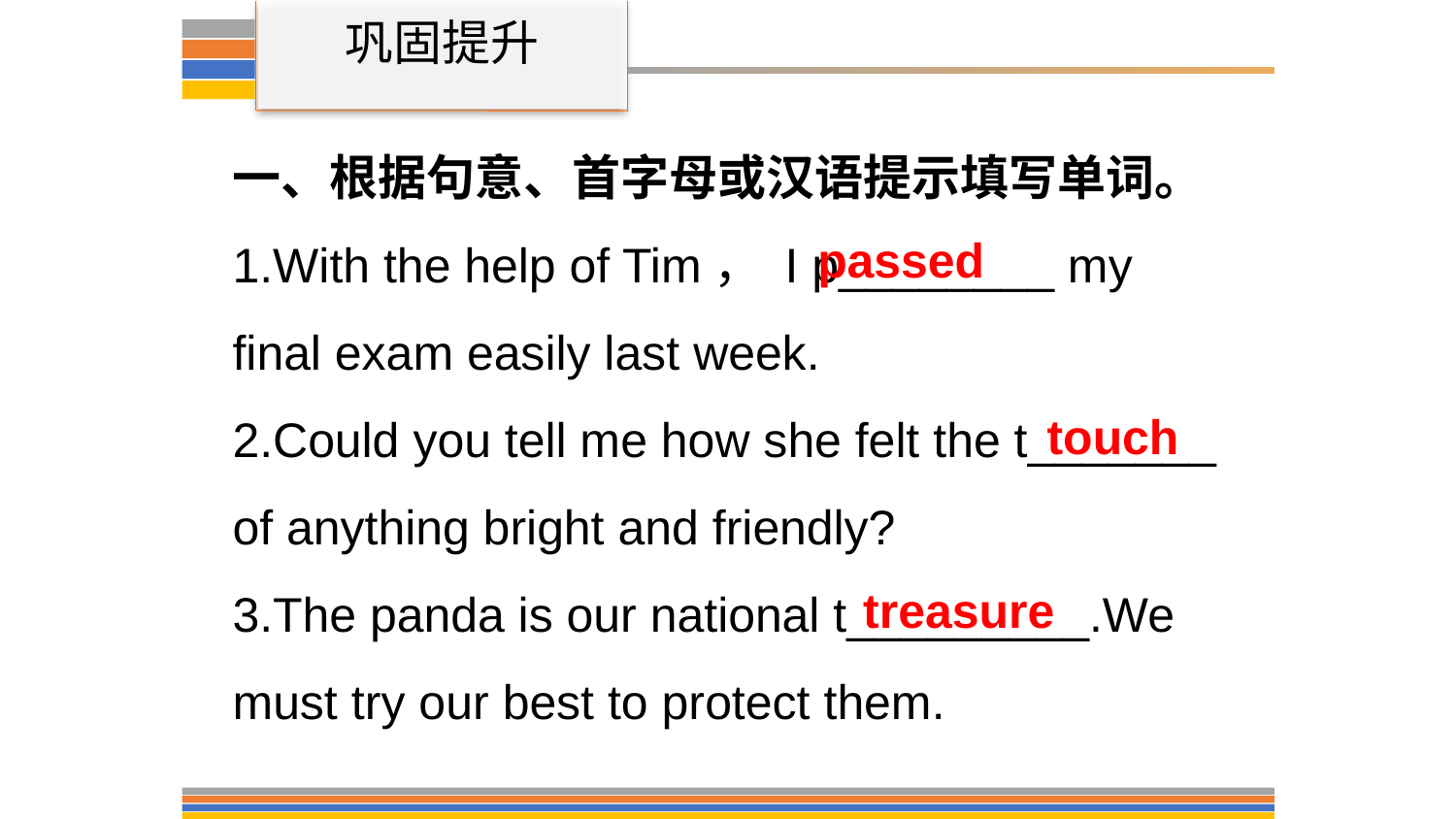

巩固提升

一、根据句意、首字母或汉语提示填写单词。
1.With the help of Tim， I p________ my final exam easily last week.
2.Could you tell me how she felt the t_______ of anything bright and friendly?
3.The panda is our national t_________.We must try our best to protect them.
passed
touch
treasure